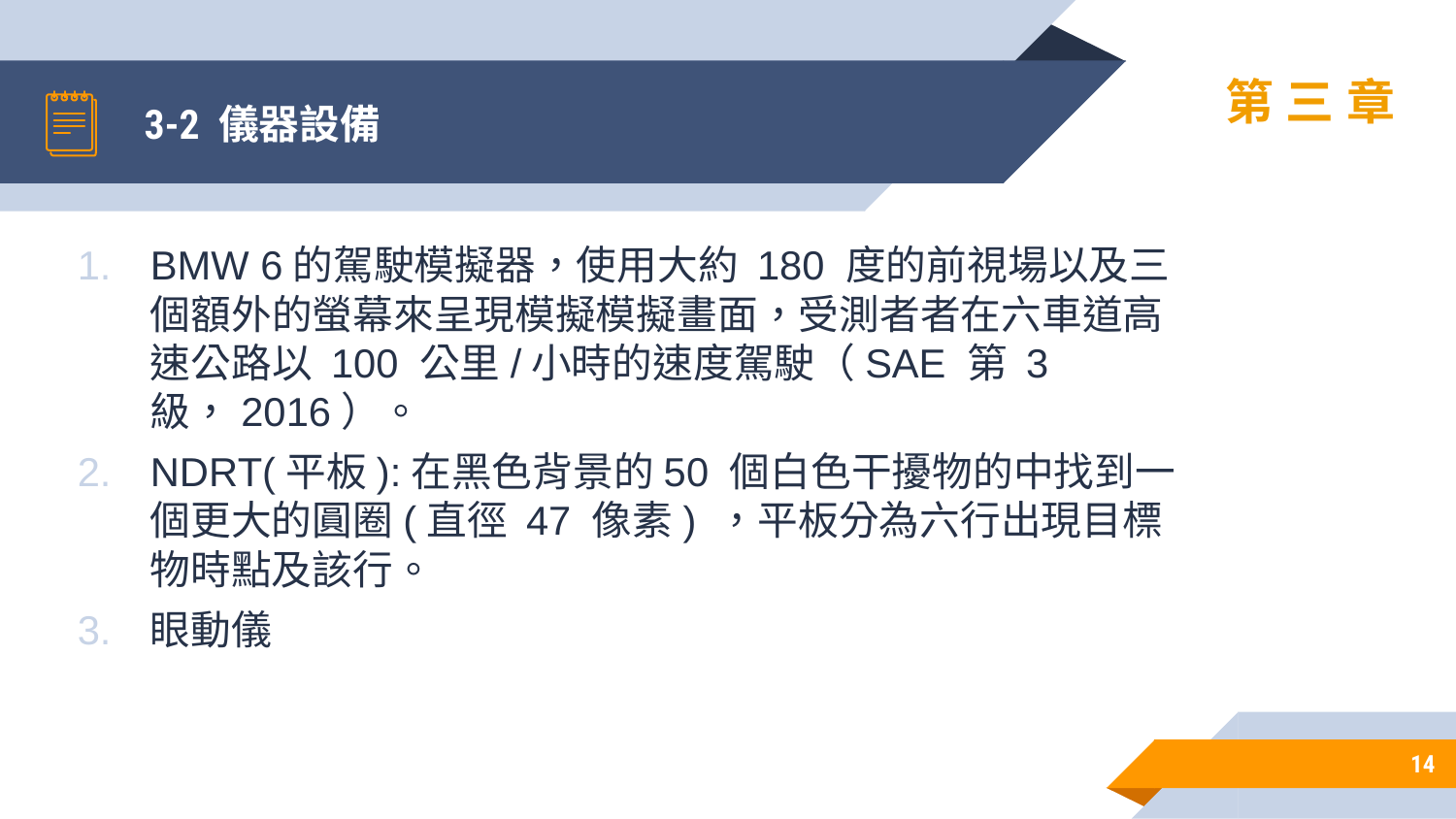

# 3-2 儀器設備
第三章

BMW 6的駕駛模擬器，使用大約 180 度的前視場以及三個額外的螢幕來呈現模擬模擬畫面，受測者者在六車道高速公路以 100 公里/小時的速度駕駛（SAE 第 3 級，2016）。
NDRT(平板):在黑色背景的50 個白色干擾物的中找到一個更大的圓圈(直徑 47 像素) ，平板分為六行出現目標物時點及該行。
眼動儀
14